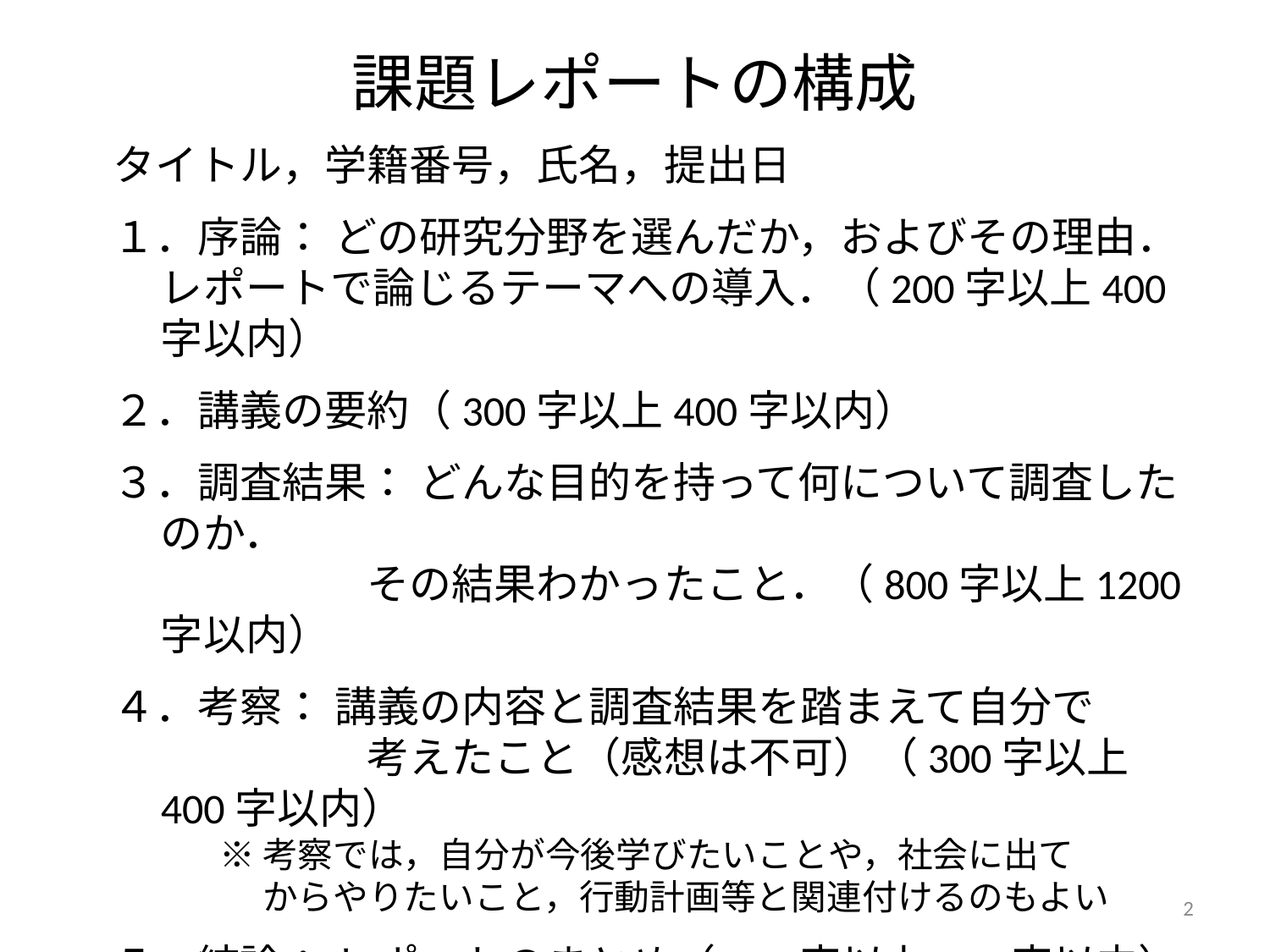

# 課題レポートの構成
タイトル，学籍番号，氏名，提出日
１．序論： どの研究分野を選んだか，およびその理由．レポートで論じるテーマへの導入．（200字以上400字以内）
２．講義の要約（300字以上400字以内）
３．調査結果： どんな目的を持って何について調査したのか．
　　　　　　その結果わかったこと．（800字以上1200字以内）
４．考察： 講義の内容と調査結果を踏まえて自分で
　　　　　　考えたこと（感想は不可）（300字以上400字以内）
　　　※ 考察では，自分が今後学びたいことや，社会に出て
　　　　 からやりたいこと，行動計画等と関連付けるのもよい
５．結論： レポートのまとめ（100字以上200字以内）
参考文献 （web page以外の文献を１つ以上入れる）
図、表、数式は別途作成、印刷し、ここに入れる．
2